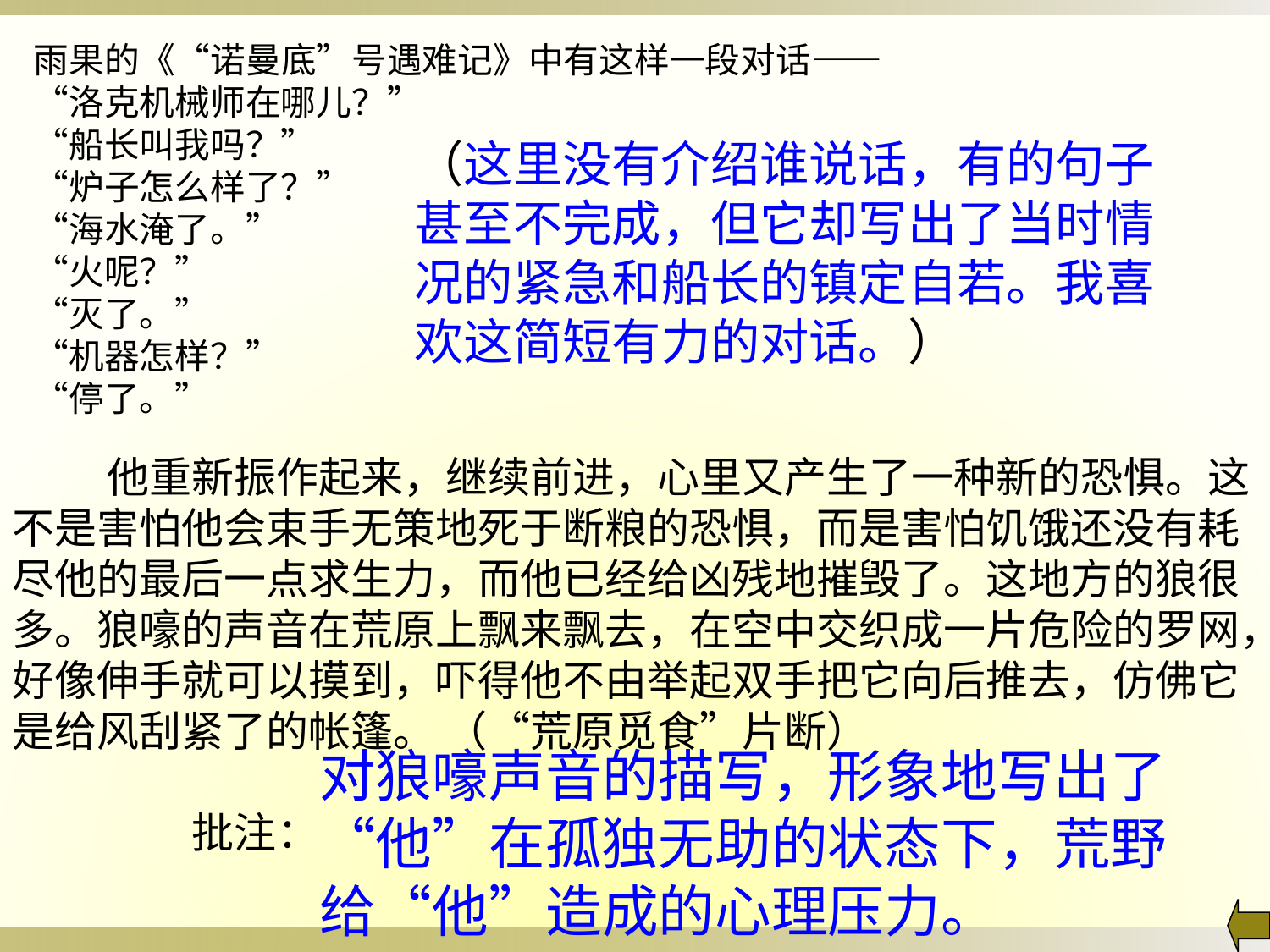

雨果的《“诺曼底”号遇难记》中有这样一段对话——
“洛克机械师在哪儿？”
“船长叫我吗？”
“炉子怎么样了？”
“海水淹了。”
“火呢？”
“灭了。”
“机器怎样？”
“停了。”
（这里没有介绍谁说话，有的句子甚至不完成，但它却写出了当时情况的紧急和船长的镇定自若。我喜欢这简短有力的对话。）
　　 他重新振作起来，继续前进，心里又产生了一种新的恐惧。这不是害怕他会束手无策地死于断粮的恐惧，而是害怕饥饿还没有耗尽他的最后一点求生力，而他已经给凶残地摧毁了。这地方的狼很多。狼嚎的声音在荒原上飘来飘去，在空中交织成一片危险的罗网，好像伸手就可以摸到，吓得他不由举起双手把它向后推去，仿佛它是给风刮紧了的帐篷。 （“荒原觅食”片断）
　　          批注：
对狼嚎声音的描写，形象地写出了“他”在孤独无助的状态下，荒野给“他”造成的心理压力。